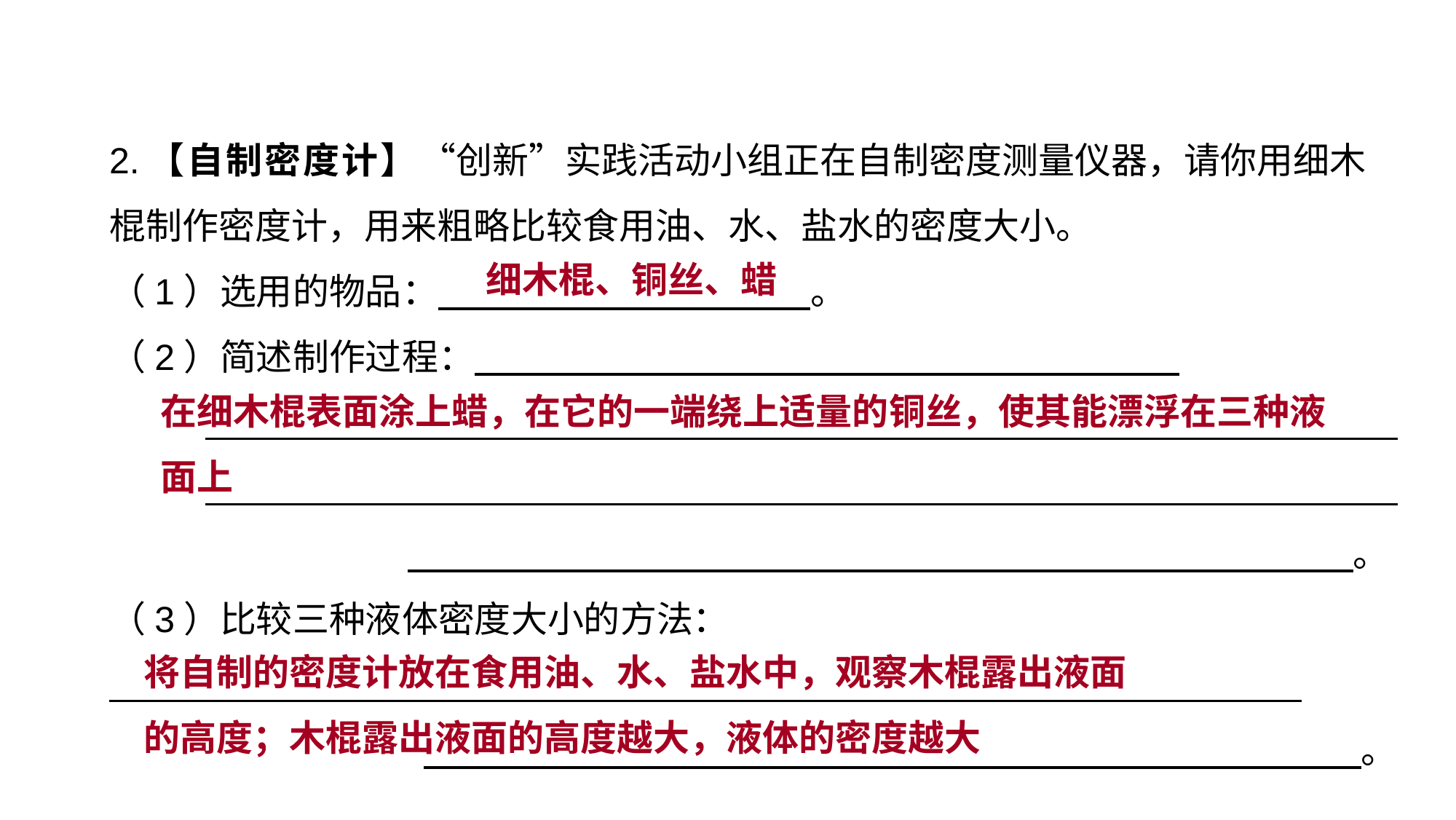

2.【自制密度计】“创新”实践活动小组正在自制密度测量仪器，请你用细木棍制作密度计，用来粗略比较食用油、水、盐水的密度大小。
（1）选用的物品：　                                         。
（2）简述制作过程：

　                                                                                                               。
（3）比较三种液体密度大小的方法：

　                                                                                                              。
设计实验 拓展提升
细木棍、铜丝、蜡
在细木棍表面涂上蜡，在它的一端绕上适量的铜丝，使其能漂浮在三种液面上
将自制的密度计放在食用油、水、盐水中，观察木棍露出液面的高度；木棍露出液面的高度越大，液体的密度越大